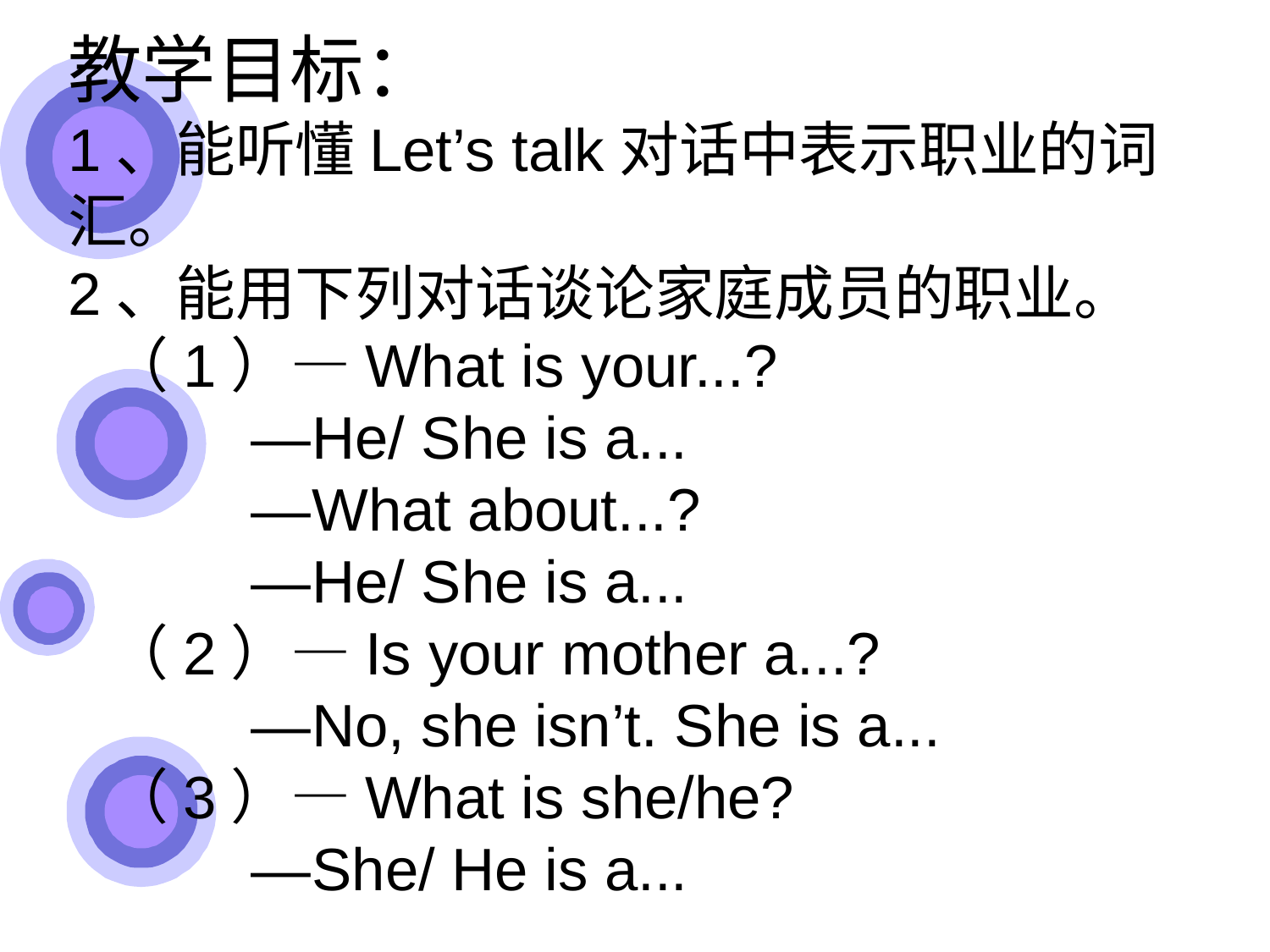

教学目标：
1、能听懂Let’s talk对话中表示职业的词汇。
2、能用下列对话谈论家庭成员的职业。
  （1）—What is your...?
           —He/ She is a...
           —What about...?
           —He/ She is a...
  （2）—Is your mother a...?
           —No, she isn’t. She is a...
  （3）—What is she/he?
           —She/ He is a...